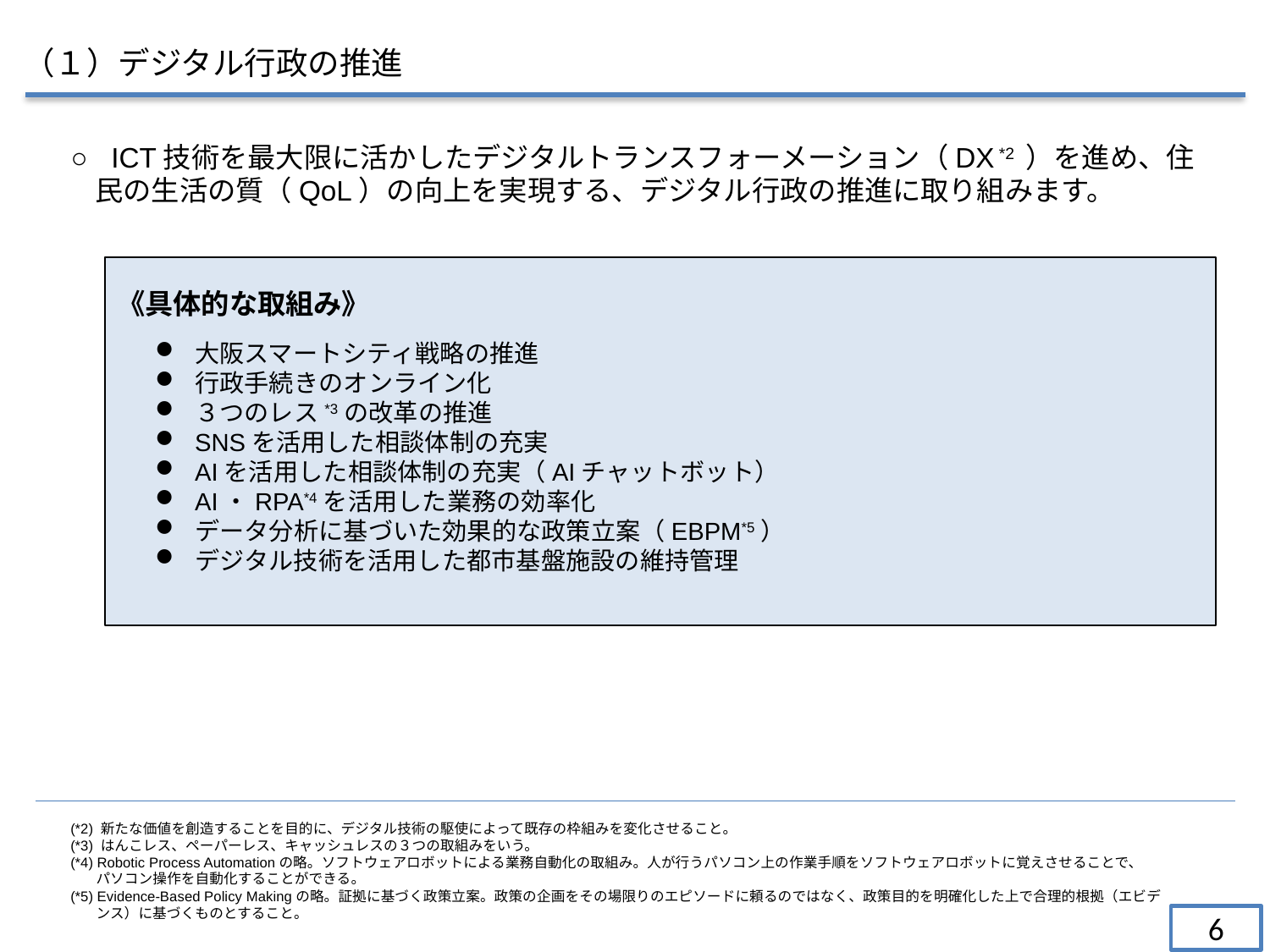

（１）デジタル行政の推進
○   ICT技術を最大限に活かしたデジタルトランスフォーメーション（DX *2 ）を進め、住民の生活の質（QoL）の向上を実現する、デジタル行政の推進に取り組みます。

大阪スマートシティ戦略の推進
行政手続きのオンライン化
３つのレス*3の改革の推進
SNSを活用した相談体制の充実
AIを活用した相談体制の充実（AIチャットボット）
AI・RPA*4を活用した業務の効率化
データ分析に基づいた効果的な政策立案（EBPM*5）
デジタル技術を活用した都市基盤施設の維持管理
《具体的な取組み》
(*2) 新たな価値を創造することを目的に、デジタル技術の駆使によって既存の枠組みを変化させること。
(*3) はんこレス、ペーパーレス、キャッシュレスの３つの取組みをいう。
(*4) Robotic Process Automationの略。ソフトウェアロボットによる業務自動化の取組み。人が行うパソコン上の作業手順をソフトウェアロボットに覚えさせることで、
       パソコン操作を自動化することができる。
(*5) Evidence-Based Policy Makingの略。証拠に基づく政策立案。政策の企画をその場限りのエピソードに頼るのではなく、政策目的を明確化した上で合理的根拠（エビデ
       ンス）に基づくものとすること。
6